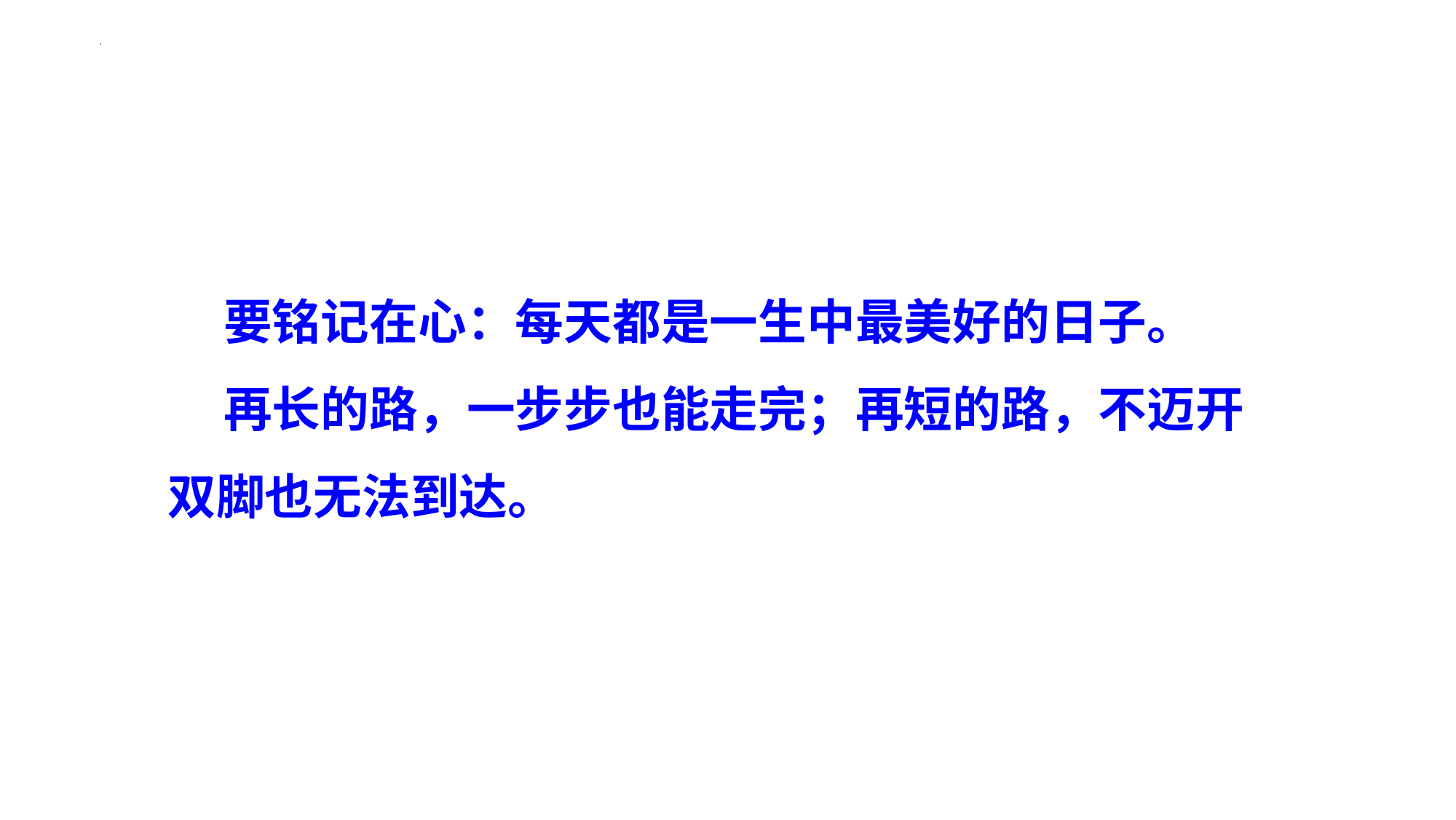

要铭记在心：每天都是一生中最美好的日子。
    再长的路，一步步也能走完；再短的路，不迈开双脚也无法到达。